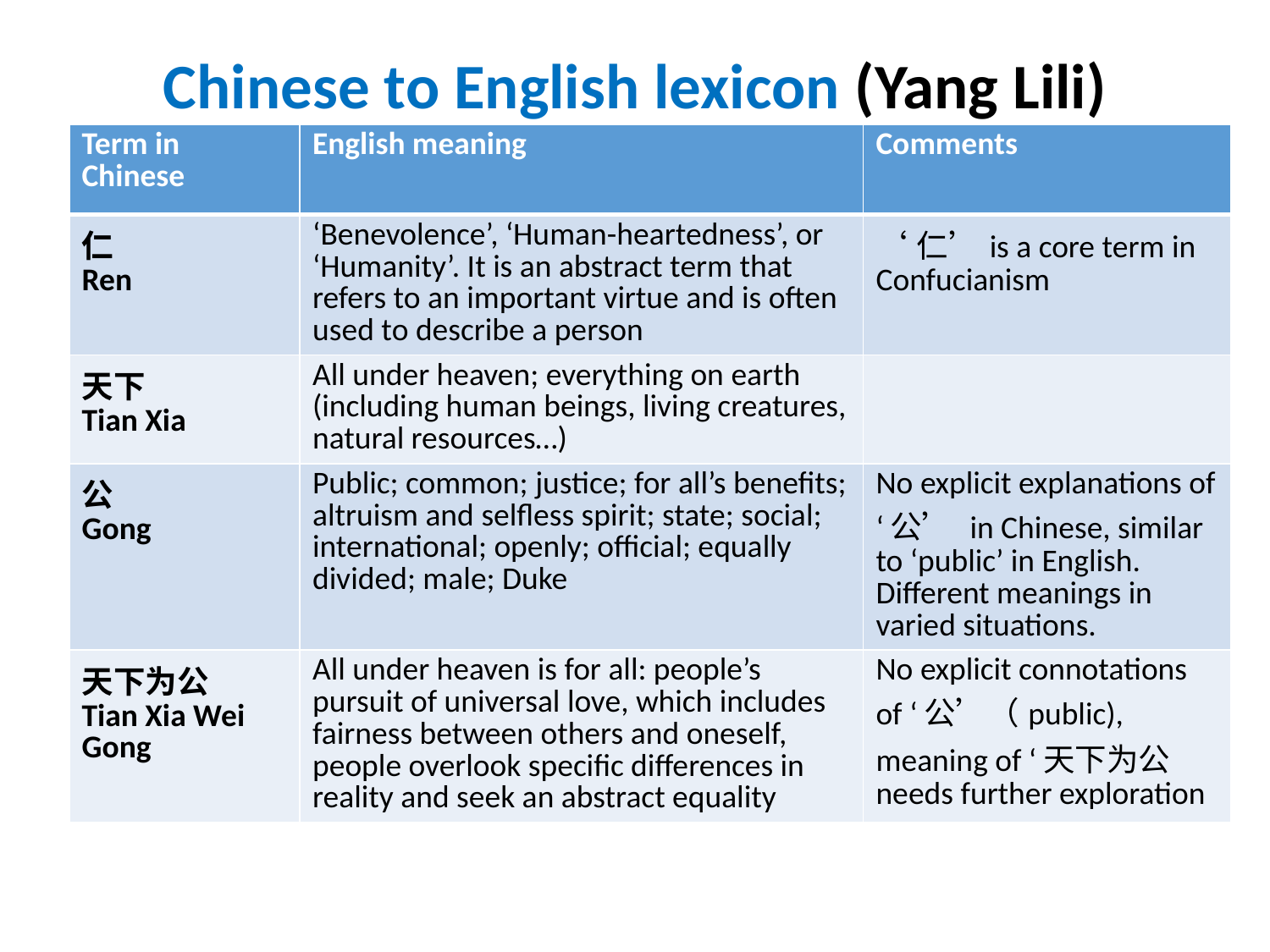

# Chinese to English lexicon (Yang Lili)
| Term in Chinese | English meaning | Comments |
| --- | --- | --- |
| 仁 Ren | ‘Benevolence’, ‘Human-heartedness’, or ‘Humanity’. It is an abstract term that refers to an important virtue and is often used to describe a person | ‘仁’is a core term in Confucianism |
| 天下 Tian Xia | All under heaven; everything on earth (including human beings, living creatures, natural resources…) |  |
| 公 Gong | Public; common; justice; for all’s benefits; altruism and selfless spirit; state; social; international; openly; official; equally divided; male; Duke | No explicit explanations of ‘公’ in Chinese, similar to ‘public’ in English. Different meanings in varied situations. |
| 天下为公 Tian Xia Wei Gong | All under heaven is for all: people’s pursuit of universal love, which includes fairness between others and oneself, people overlook specific differences in reality and seek an abstract equality | No explicit connotations of ‘公’（public), meaning of ‘天下为公needs further exploration |